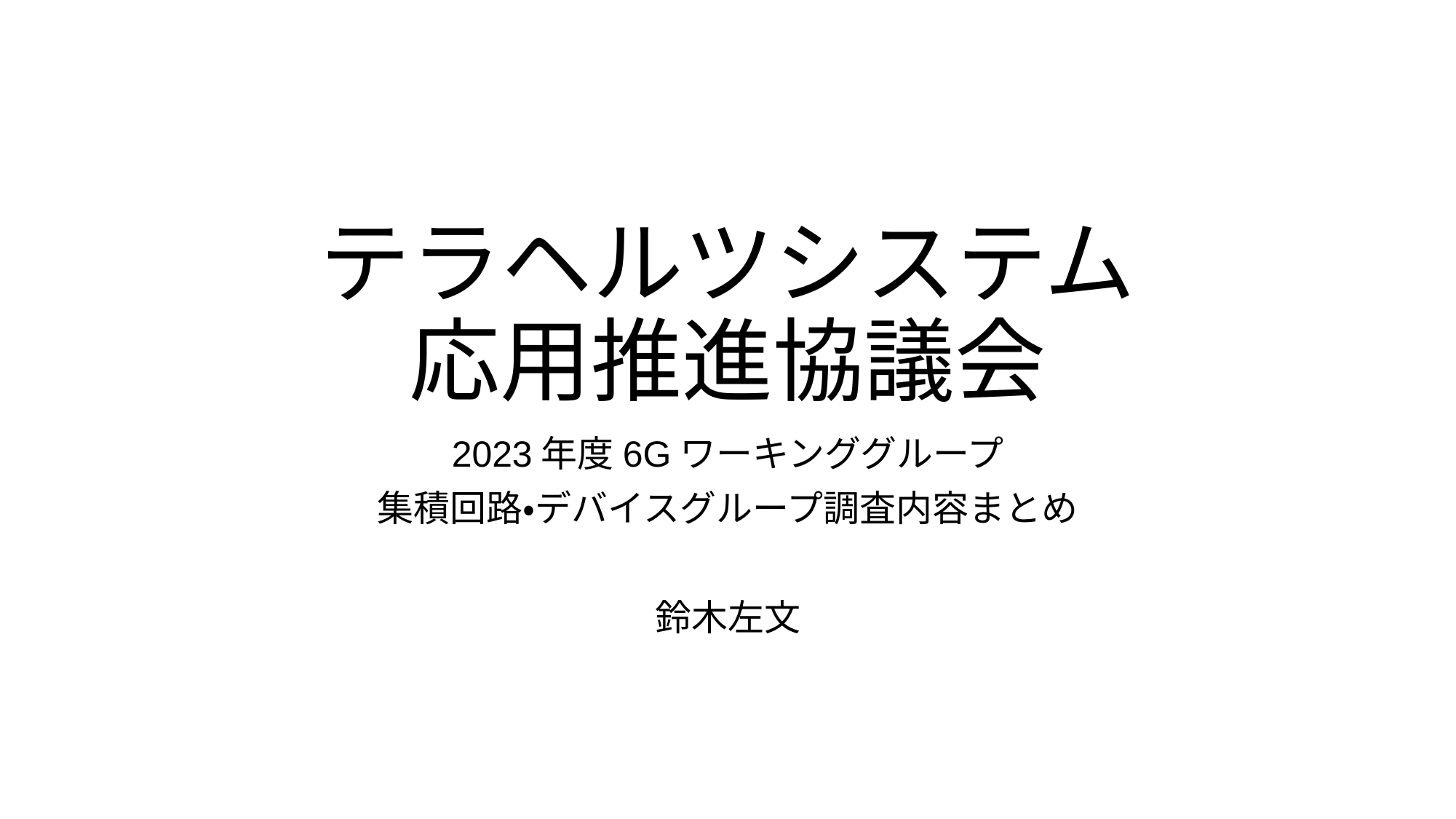

# テラヘルツシステム 応用推進協議会
2023年度6Gワーキンググループ
集積回路・デバイスグループ調査内容まとめ

鈴木左文